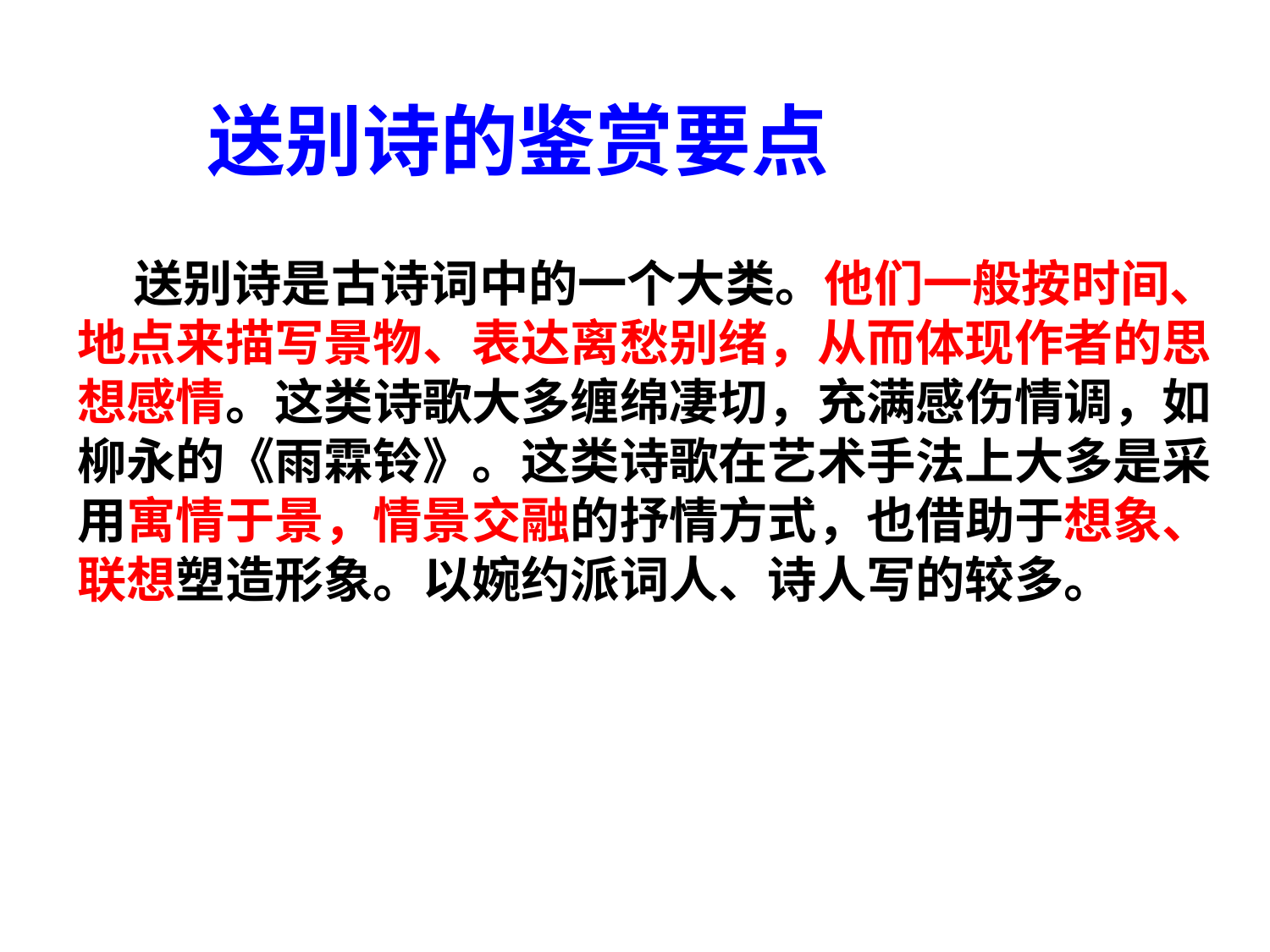

送别诗的鉴赏要点
    送别诗是古诗词中的一个大类。他们一般按时间、地点来描写景物、表达离愁别绪，从而体现作者的思想感情。这类诗歌大多缠绵凄切，充满感伤情调，如柳永的《雨霖铃》。这类诗歌在艺术手法上大多是采用寓情于景，情景交融的抒情方式，也借助于想象、联想塑造形象。以婉约派词人、诗人写的较多。